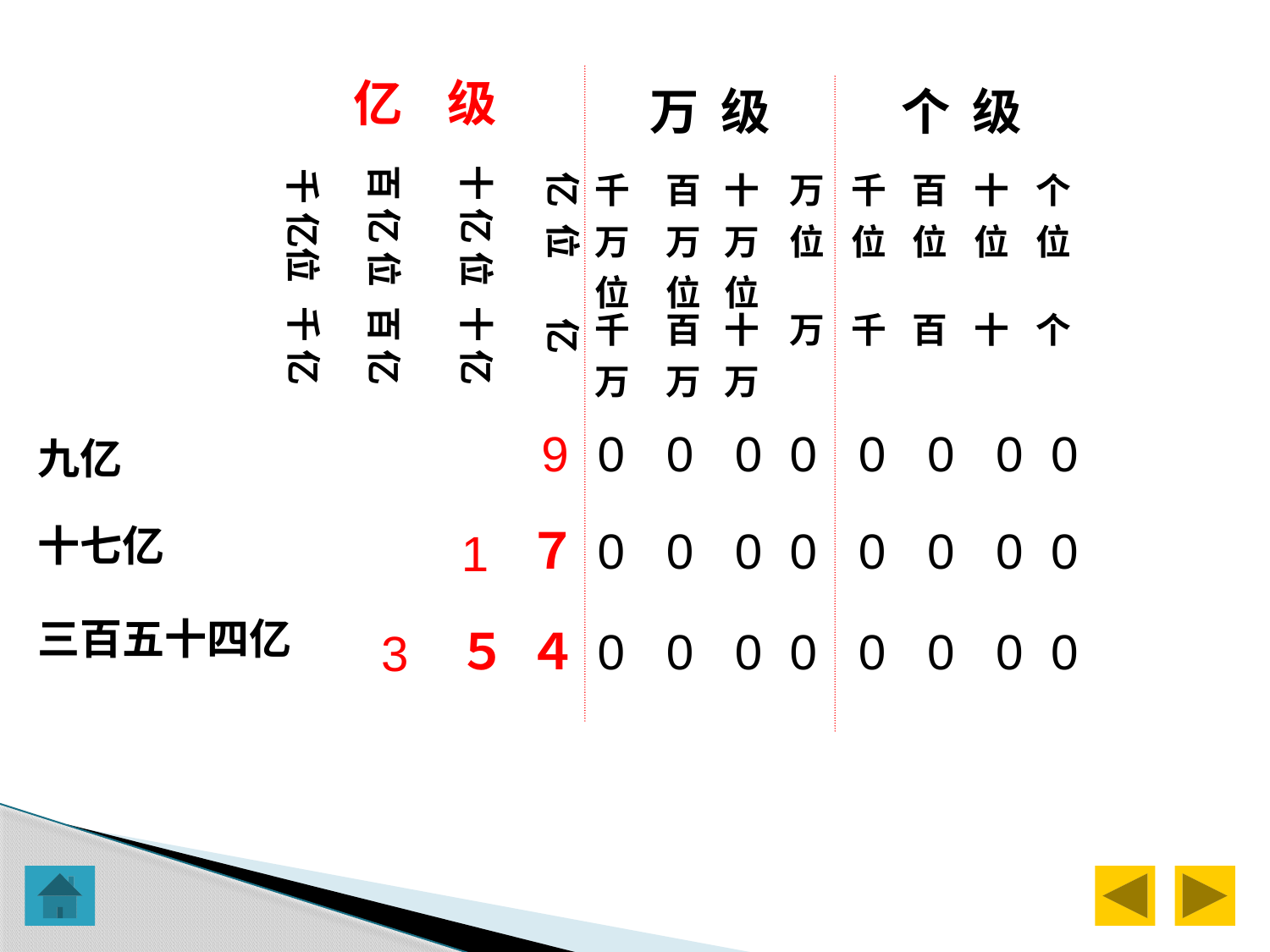

认识十进制计数法
亿    级
| 万 级 |  |  |  | 个 级 |  |  |  |
| --- | --- | --- | --- | --- | --- | --- | --- |
| 千万位 | 百万位 | 十万位 | 万位 | 千位 | 百位 | 十位 | 个位 |
| 千万 | 百万 | 十万 | 万 | 千 | 百 | 十 | 个 |

十 亿 位
亿  位
千 亿位
百 亿 位
亿
千 亿
百 亿
十 亿
9
0   0   0  0   0   0   0  0
九亿
十七亿
７
0   0   0  0   0   0   0  0
 1
三百五十四亿
５
４
0   0   0  0   0   0   0  0
 3